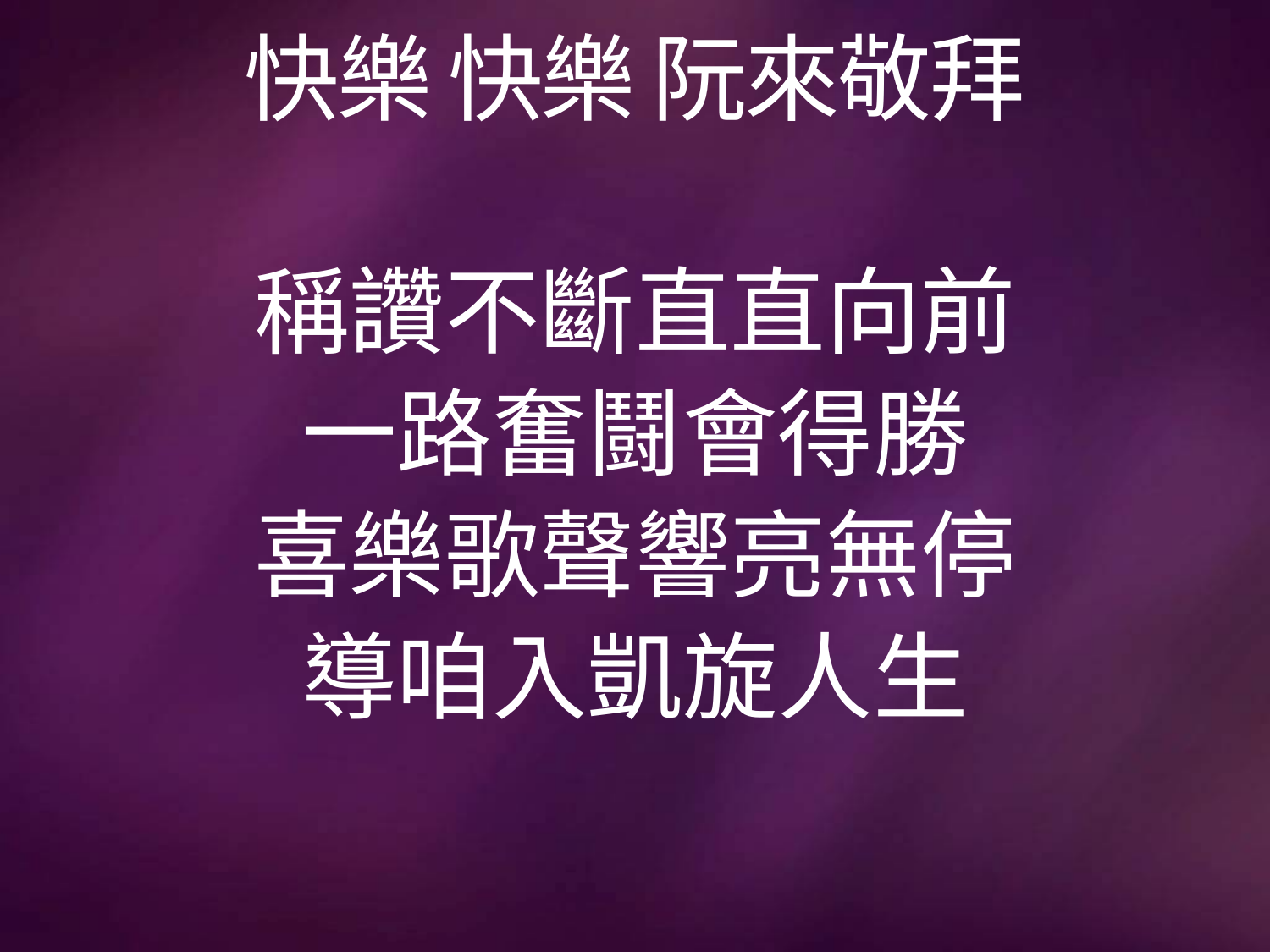

# 快樂 快樂 阮來敬拜
稱讚不斷直直向前
一路奮鬪會得勝
喜樂歌聲響亮無停
導咱入凱旋人生